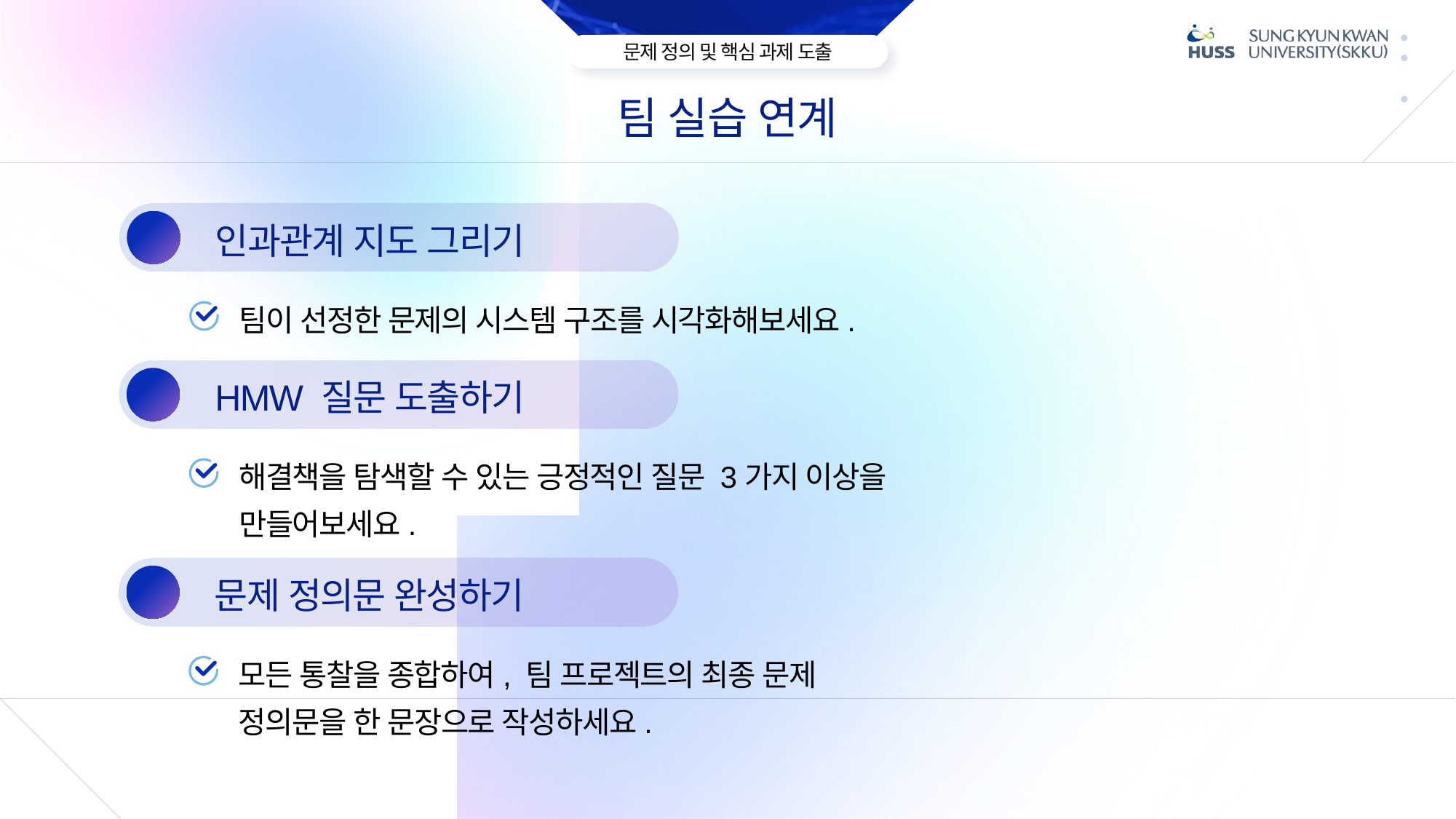

팀 실습 연계
인과관계 지도 그리기
1
팀이 선정한 문제의 시스템 구조를 시각화해보세요.

HMW 질문 도출하기
2
해결책을 탐색할 수 있는 긍정적인 질문 3가지 이상을 만들어보세요.

문제 정의문 완성하기
3
모든 통찰을 종합하여, 팀 프로젝트의 최종 문제 정의문을 한 문장으로 작성하세요.